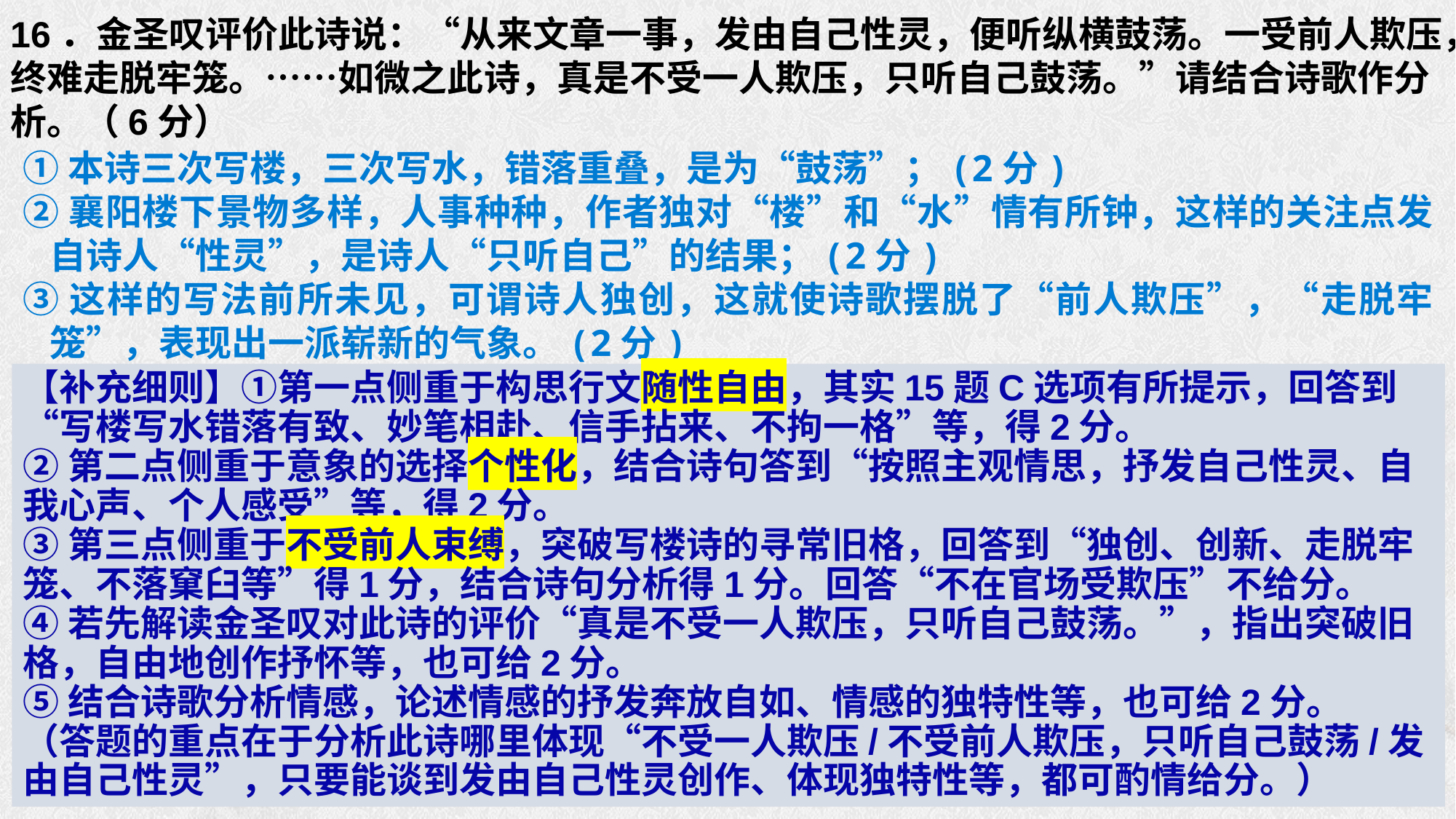

16．金圣叹评价此诗说：“从来文章一事，发由自己性灵，便听纵横鼓荡。一受前人欺压，终难走脱牢笼。……如微之此诗，真是不受一人欺压，只听自己鼓荡。”请结合诗歌作分析。（6分）
①本诗三次写楼，三次写水，错落重叠，是为“鼓荡”；(2分)
②襄阳楼下景物多样，人事种种，作者独对“楼”和“水”情有所钟，这样的关注点发自诗人“性灵”，是诗人“只听自己”的结果；(2分)
③这样的写法前所未见，可谓诗人独创，这就使诗歌摆脱了“前人欺压”，“走脱牢笼”，表现出一派崭新的气象。(2分)

【补充细则】①第一点侧重于构思行文随性自由，其实15题C选项有所提示，回答到“写楼写水错落有致、妙笔相赴、信手拈来、不拘一格”等，得2分。
②第二点侧重于意象的选择个性化，结合诗句答到“按照主观情思，抒发自己性灵、自我心声、个人感受”等，得2分。
③第三点侧重于不受前人束缚，突破写楼诗的寻常旧格，回答到“独创、创新、走脱牢笼、不落窠臼等”得1分，结合诗句分析得1分。回答“不在官场受欺压”不给分。
④若先解读金圣叹对此诗的评价“真是不受一人欺压，只听自己鼓荡。”，指出突破旧格，自由地创作抒怀等，也可给2分。
⑤结合诗歌分析情感，论述情感的抒发奔放自如、情感的独特性等，也可给2分。
（答题的重点在于分析此诗哪里体现“不受一人欺压/不受前人欺压，只听自己鼓荡/发由自己性灵”，只要能谈到发由自己性灵创作、体现独特性等，都可酌情给分。）